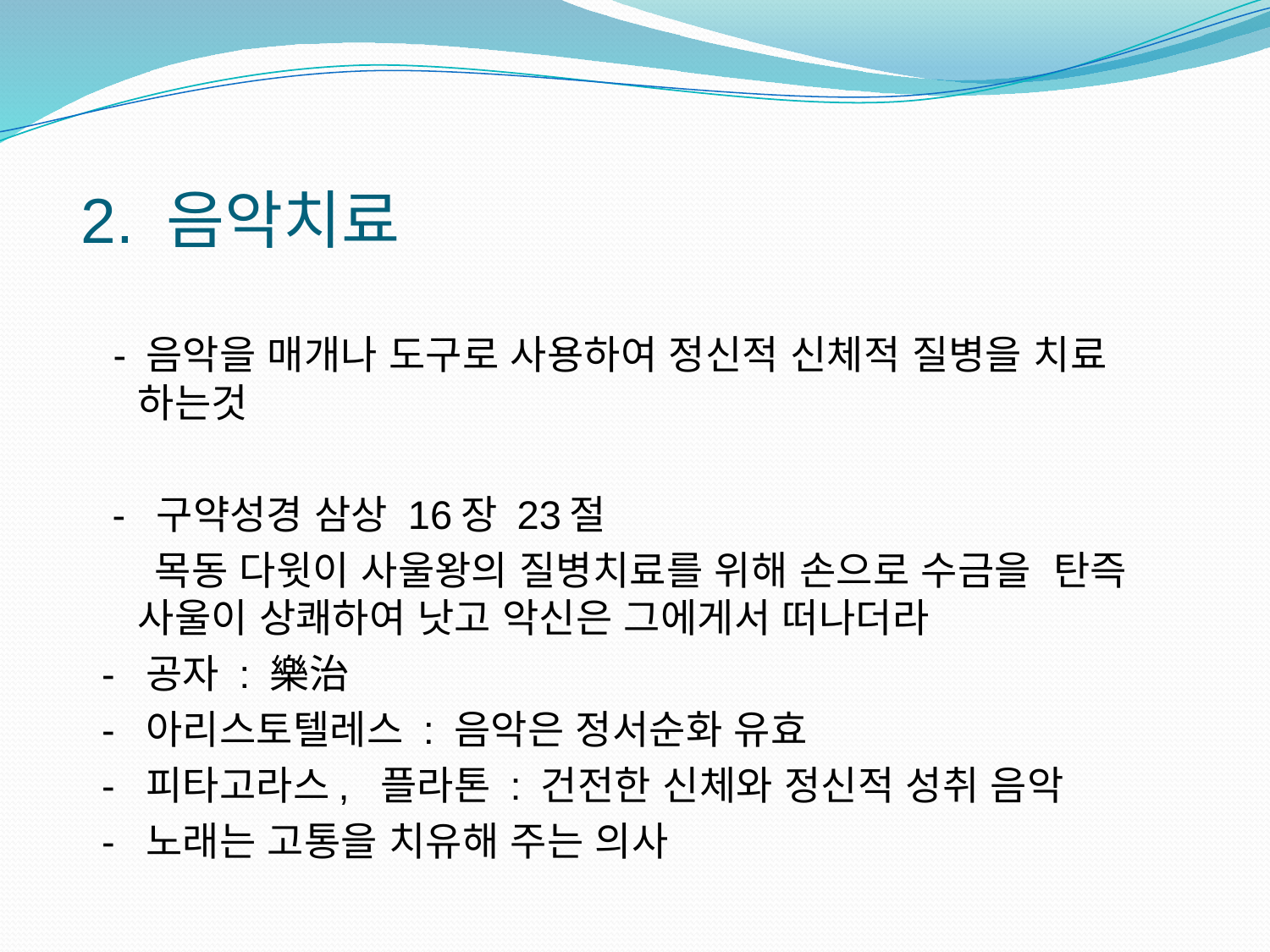

# 2. 음악치료

 - 음악을 매개나 도구로 사용하여 정신적 신체적 질병을 치료 하는것

 -  구약성경 삼상 16장 23절
    목동 다윗이 사울왕의 질병치료를 위해 손으로 수금을  탄즉 사울이 상쾌하여 낫고 악신은 그에게서 떠나더라
-  공자 : 樂治
-  아리스토텔레스 : 음악은 정서순화 유효
-  피타고라스,  플라톤 : 건전한 신체와 정신적 성취 음악
-  노래는 고통을 치유해 주는 의사